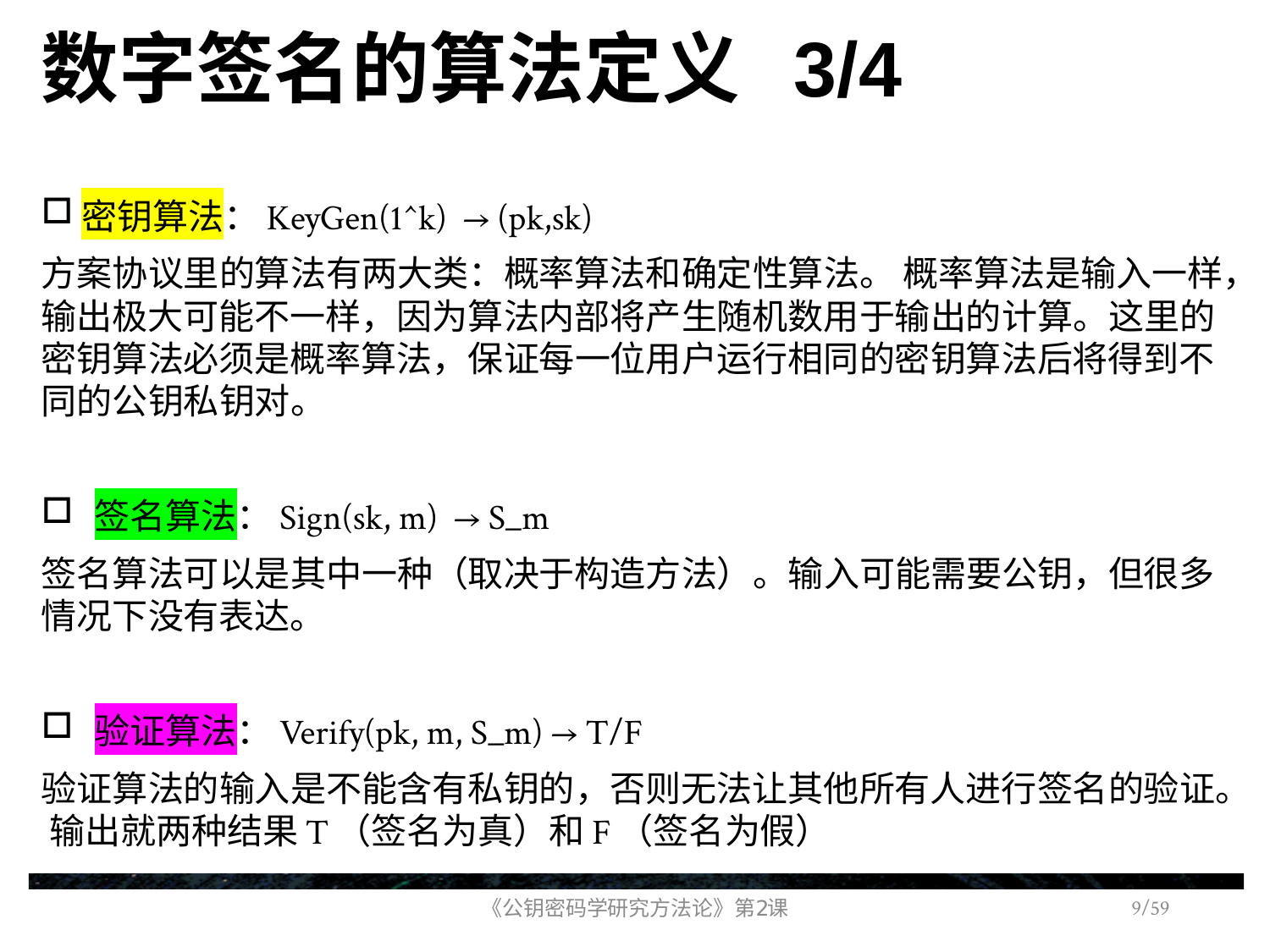

# 数字签名的算法定义  3/4
密钥算法：KeyGen(1^k)  → (pk,sk)
方案协议里的算法有两大类：概率算法和确定性算法。 概率算法是输入一样，输出极大可能不一样，因为算法内部将产生随机数用于输出的计算。这里的密钥算法必须是概率算法，保证每一位用户运行相同的密钥算法后将得到不同的公钥私钥对。

签名算法：Sign(sk, m)  → S_m
签名算法可以是其中一种（取决于构造方法）。输入可能需要公钥，但很多情况下没有表达。

验证算法：Verify(pk, m, S_m) → T/F
验证算法的输入是不能含有私钥的，否则无法让其他所有人进行签名的验证。 输出就两种结果T（签名为真）和F（签名为假）
《公钥密码学研究方法论》第2课
9/59